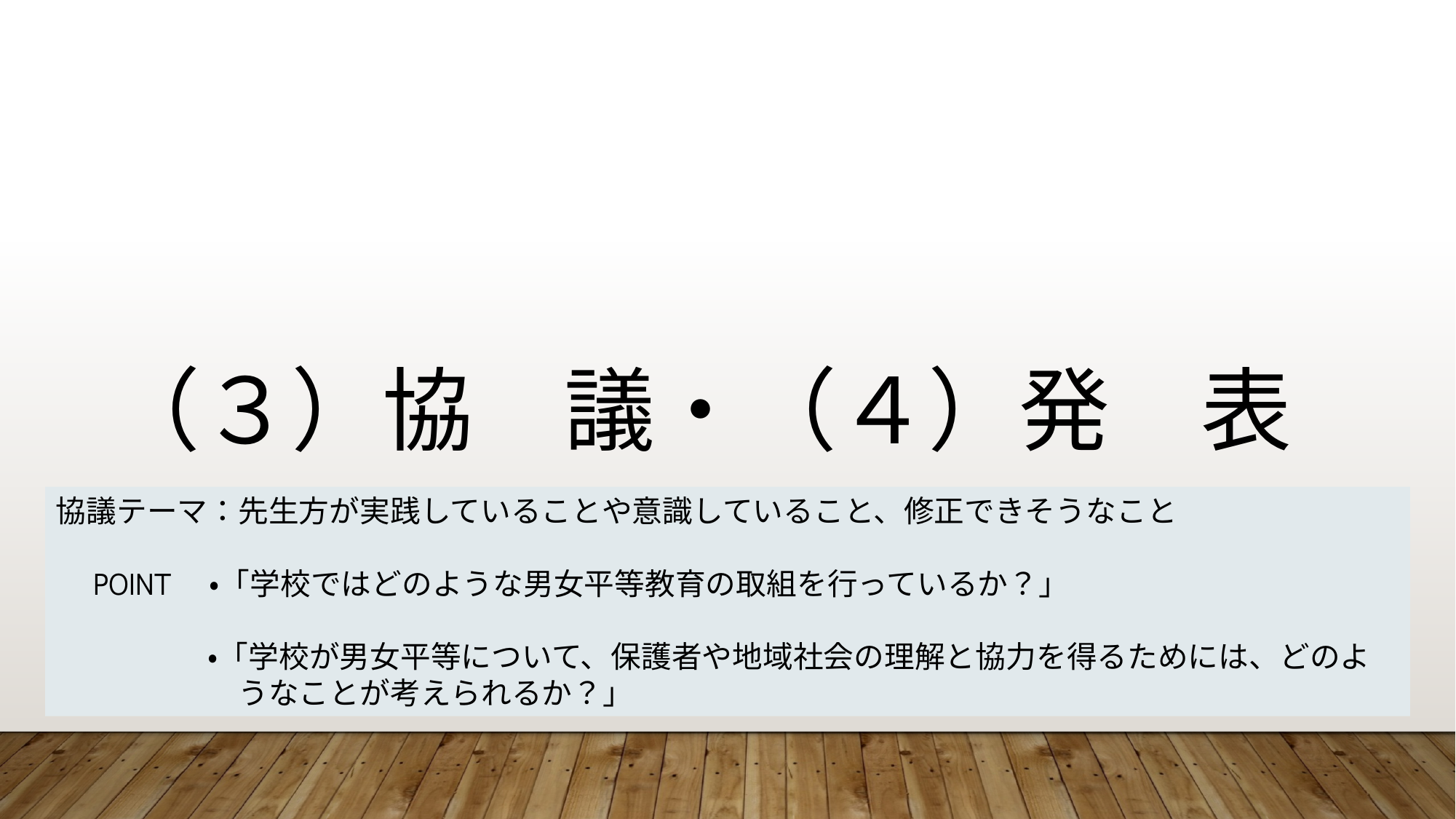

（３）協　議・（４）発　表
協議テーマ：先生方が実践していることや意識していること、修正できそうなこと

　POINT　・「学校ではどのような男女平等教育の取組を行っているか？」

　　　　　・「学校が男女平等について、保護者や地域社会の理解と協力を得るためには、どのよ
　　　　　　うなことが考えられるか？」